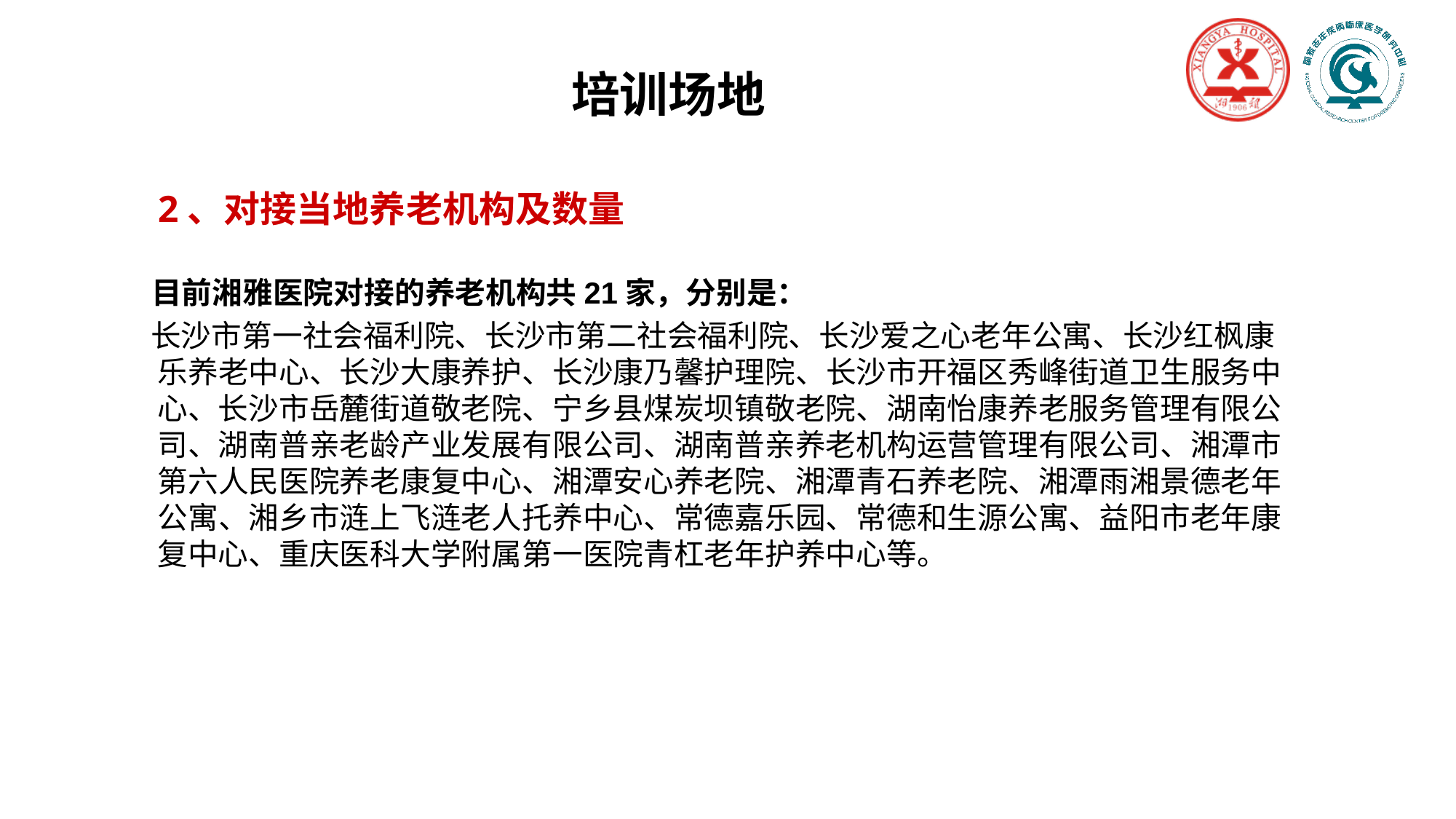

培训场地
# 2、对接当地养老机构及数量
    目前湘雅医院对接的养老机构共21家，分别是：
    长沙市第一社会福利院、长沙市第二社会福利院、长沙爱之心老年公寓、长沙红枫康乐养老中心、长沙大康养护、长沙康乃馨护理院、长沙市开福区秀峰街道卫生服务中心、长沙市岳麓街道敬老院、宁乡县煤炭坝镇敬老院、湖南怡康养老服务管理有限公司、湖南普亲老龄产业发展有限公司、湖南普亲养老机构运营管理有限公司、湘潭市第六人民医院养老康复中心、湘潭安心养老院、湘潭青石养老院、湘潭雨湘景德老年公寓、湘乡市涟上飞涟老人托养中心、常德嘉乐园、常德和生源公寓、益阳市老年康复中心、重庆医科大学附属第一医院青杠老年护养中心等。